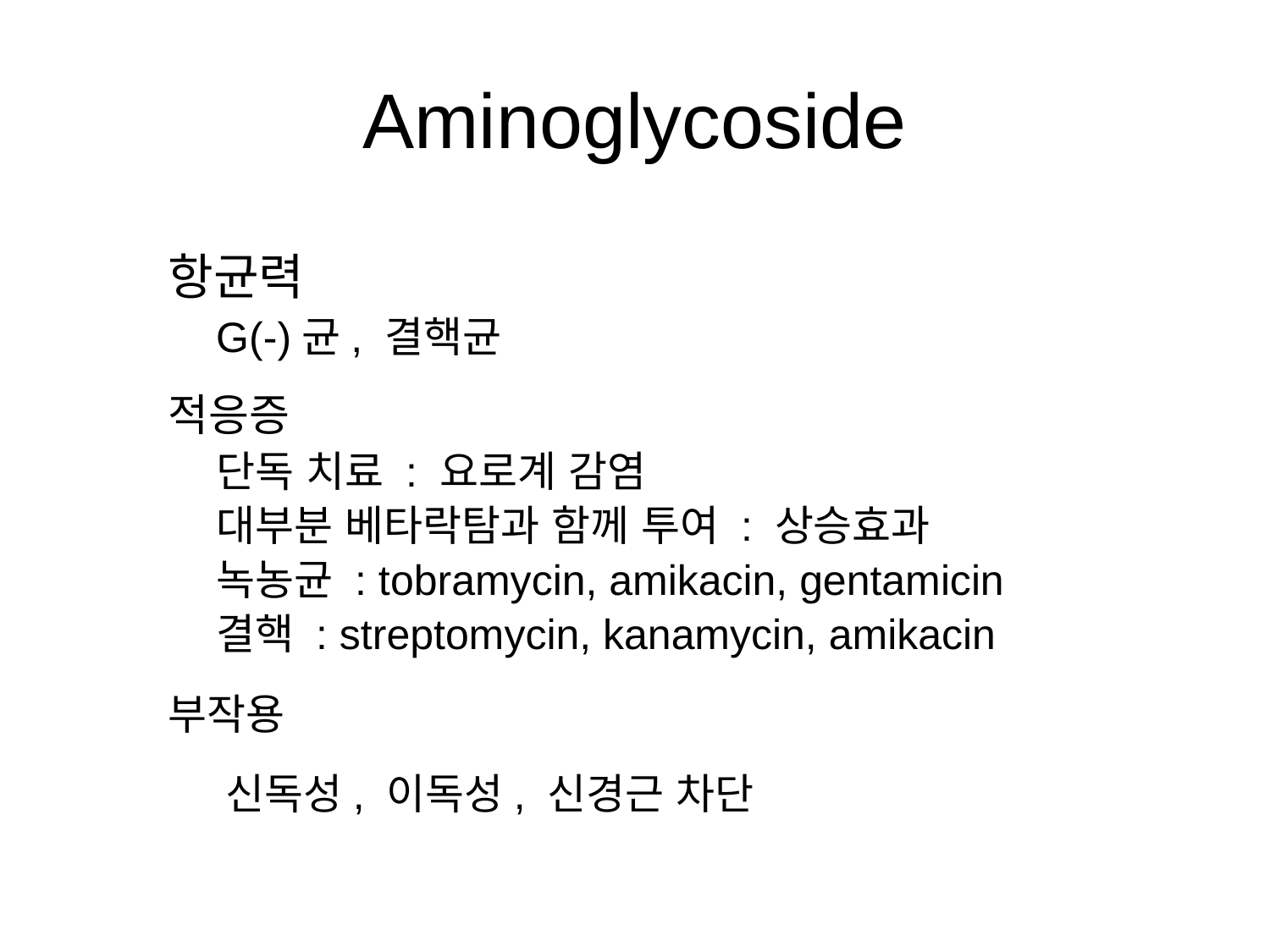

# Aminoglycoside
항균력
 	G(-)균, 결핵균
적응증
	단독 치료 : 요로계 감염
  	대부분 베타락탐과 함께 투여 : 상승효과
  	녹농균 : tobramycin, amikacin, gentamicin
  	결핵 : streptomycin, kanamycin, amikacin
부작용
    신독성, 이독성, 신경근 차단